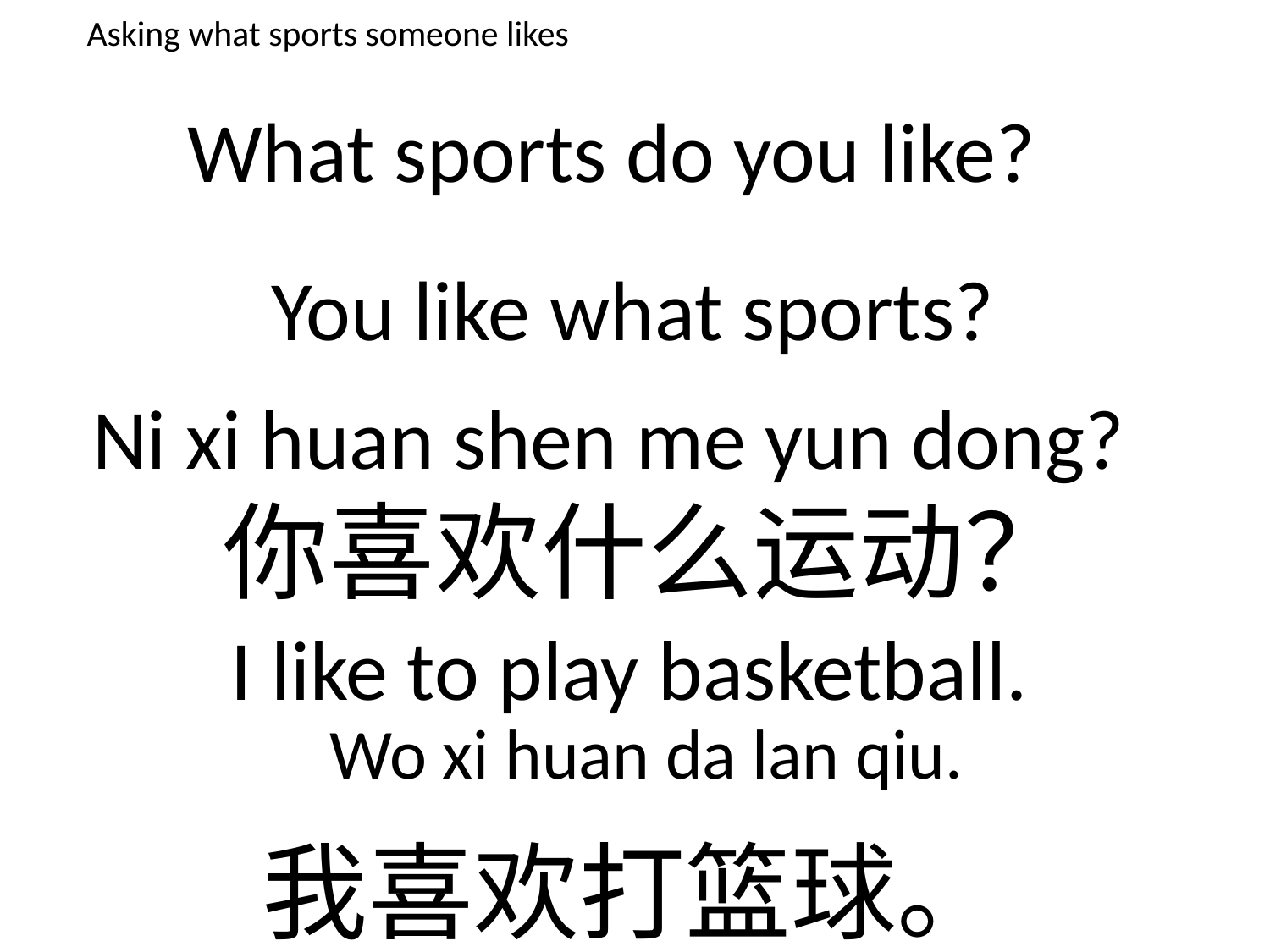

# Asking what sports someone likes
What sports do you like?
You like what sports?
Ni xi huan shen me yun dong?
你喜欢什么运动？
I like to play basketball.
Wo xi huan da lan qiu.
我喜欢打篮球。